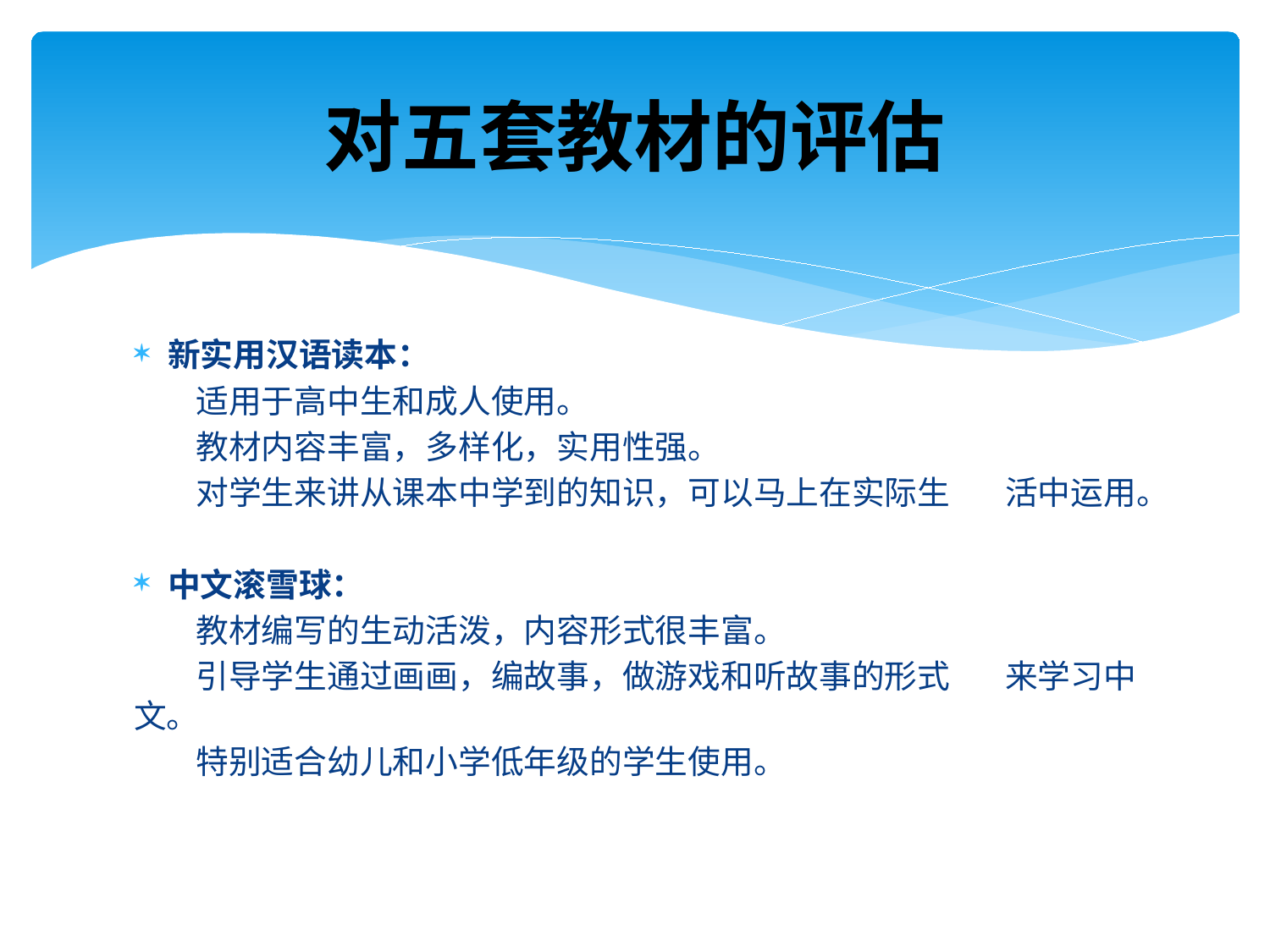

# 对五套教材的评估
新实用汉语读本：
	适用于高中生和成人使用。
	教材内容丰富，多样化，实用性强。
	对学生来讲从课本中学到的知识，可以马上在实际生	活中运用。

中文滚雪球：
	教材编写的生动活泼，内容形式很丰富。
	引导学生通过画画，编故事，做游戏和听故事的形式	来学习中文。
	特别适合幼儿和小学低年级的学生使用。